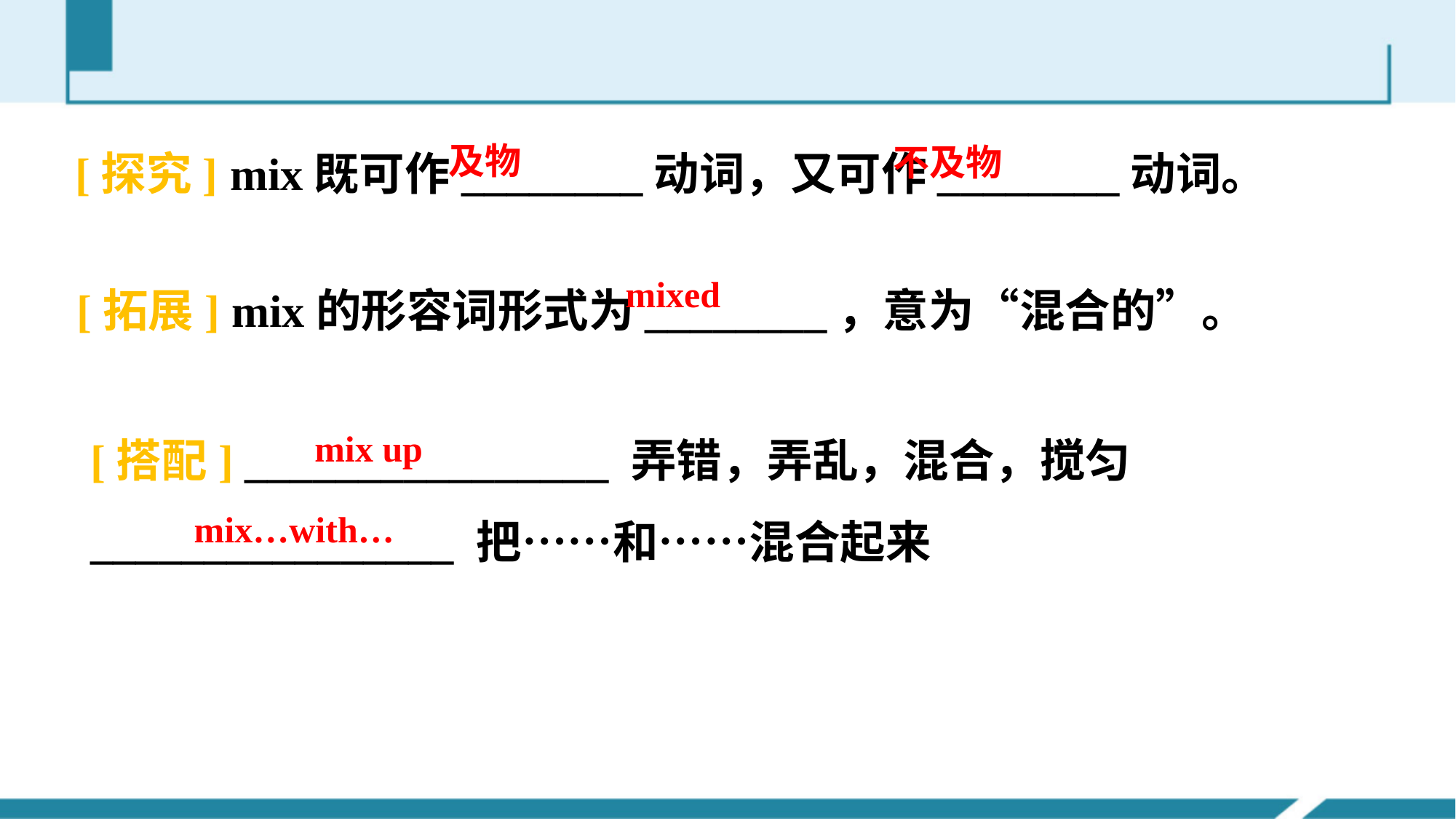

[探究] mix既可作________动词，又可作________动词。
及物
不及物
 [拓展] mix的形容词形式为________，意为“混合的”。
mixed
[搭配] ________________ 弄错，弄乱，混合，搅匀
________________ 把……和……混合起来
mix up
mix…with…